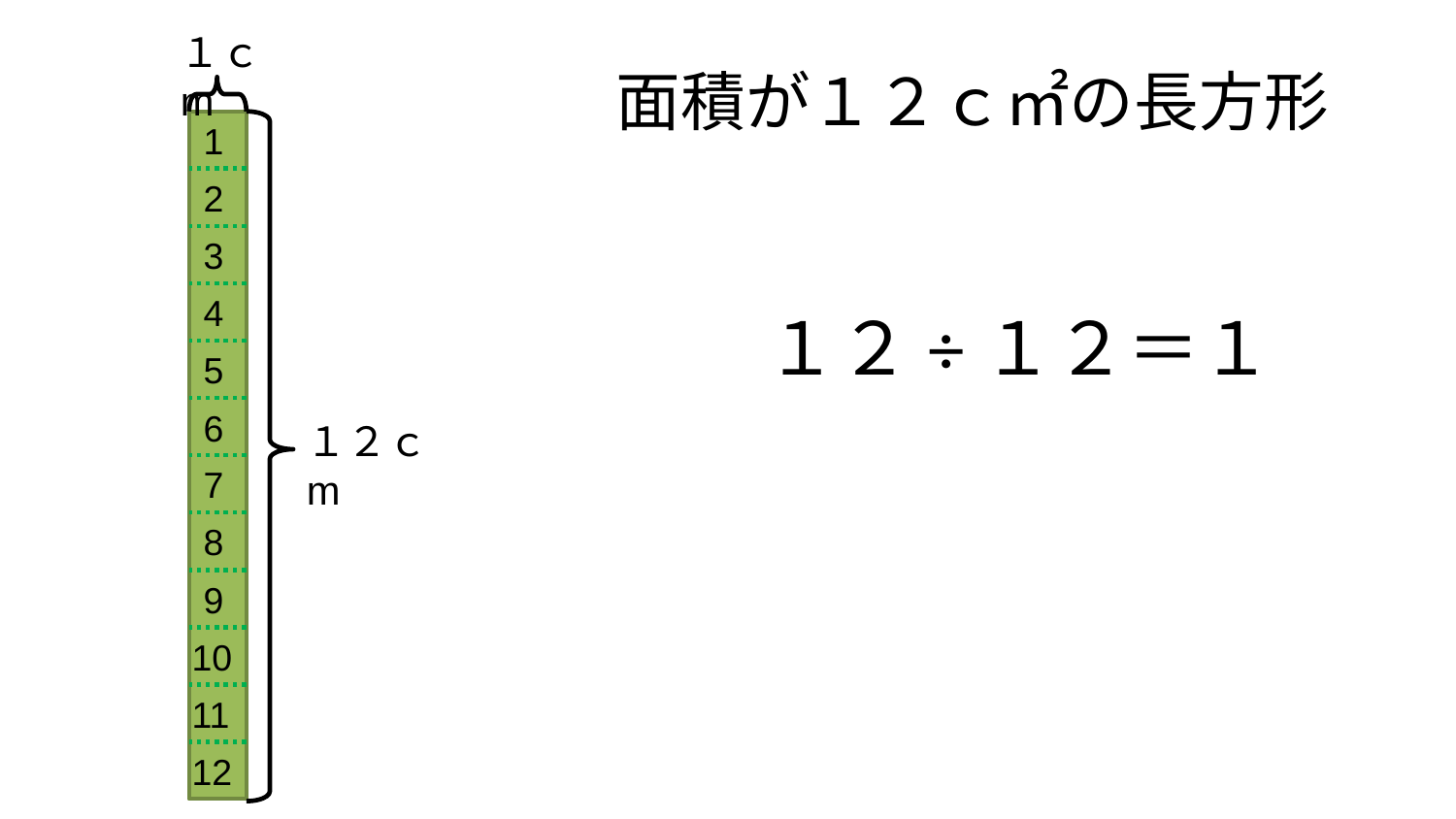

１ｃm
面積が１２ｃ㎡の長方形

1

2
3
4
１２÷１２＝１
5
6
１２ｃm
7
8
9
10
11
12